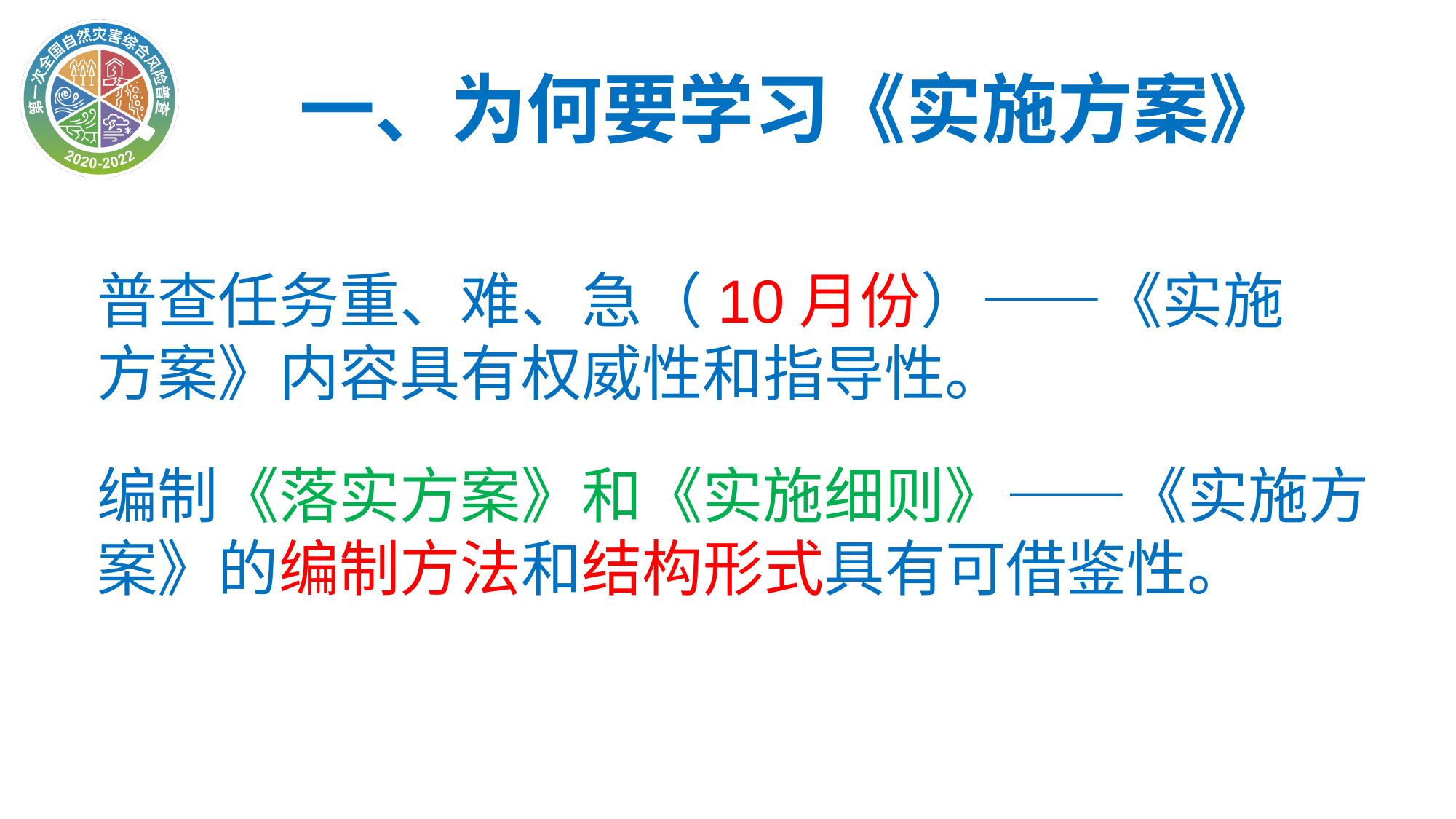

一、为何要学习《实施方案》

普查任务重、难、急（10月份）——《实施方案》内容具有权威性和指导性。
编制《落实方案》和《实施细则》——《实施方案》的编制方法和结构形式具有可借鉴性。